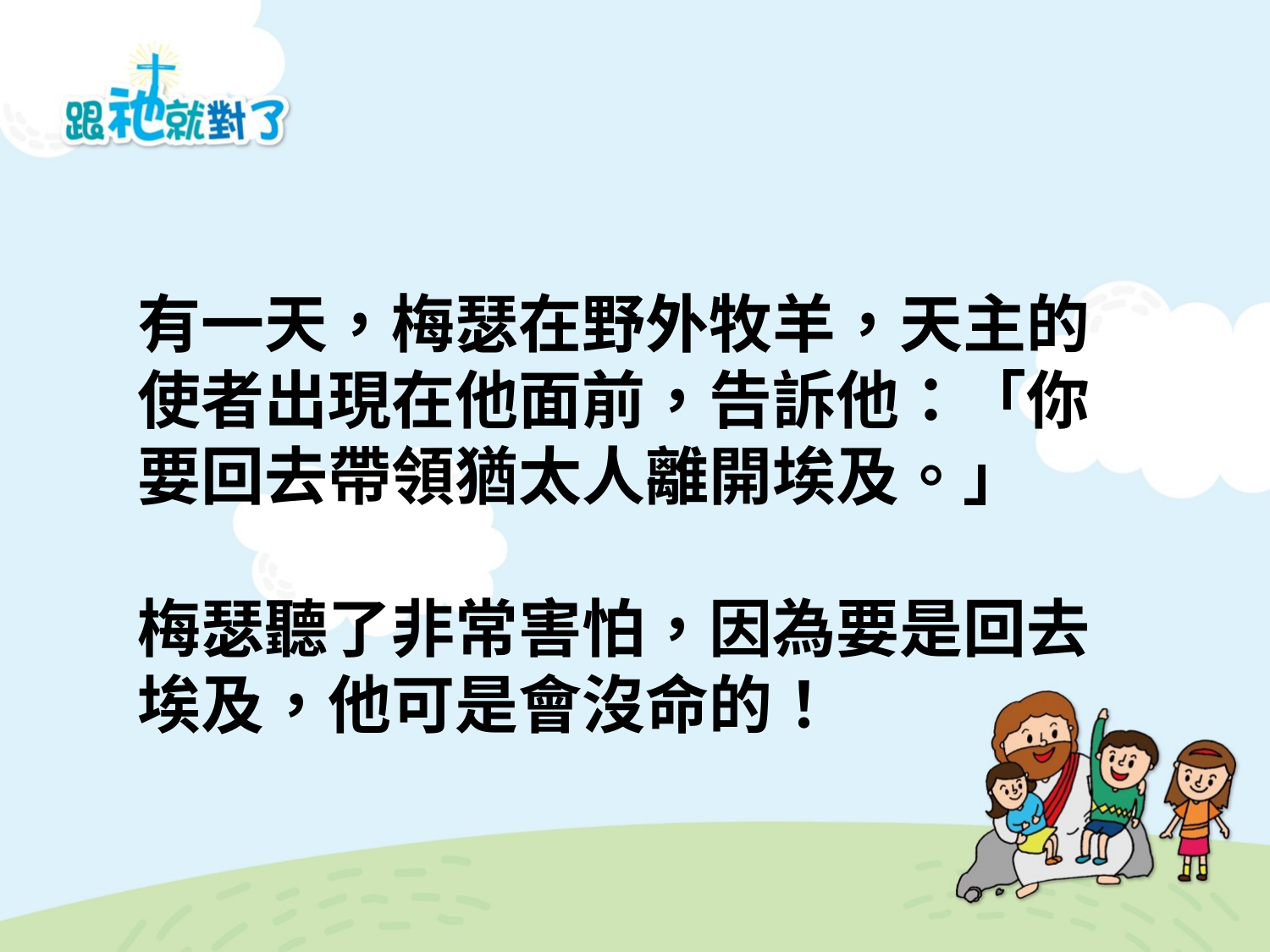

有一天，梅瑟在野外牧羊，天主的使者出現在他面前，告訴他：「你要回去帶領猶太人離開埃及。」

梅瑟聽了非常害怕，因為要是回去埃及，他可是會沒命的！